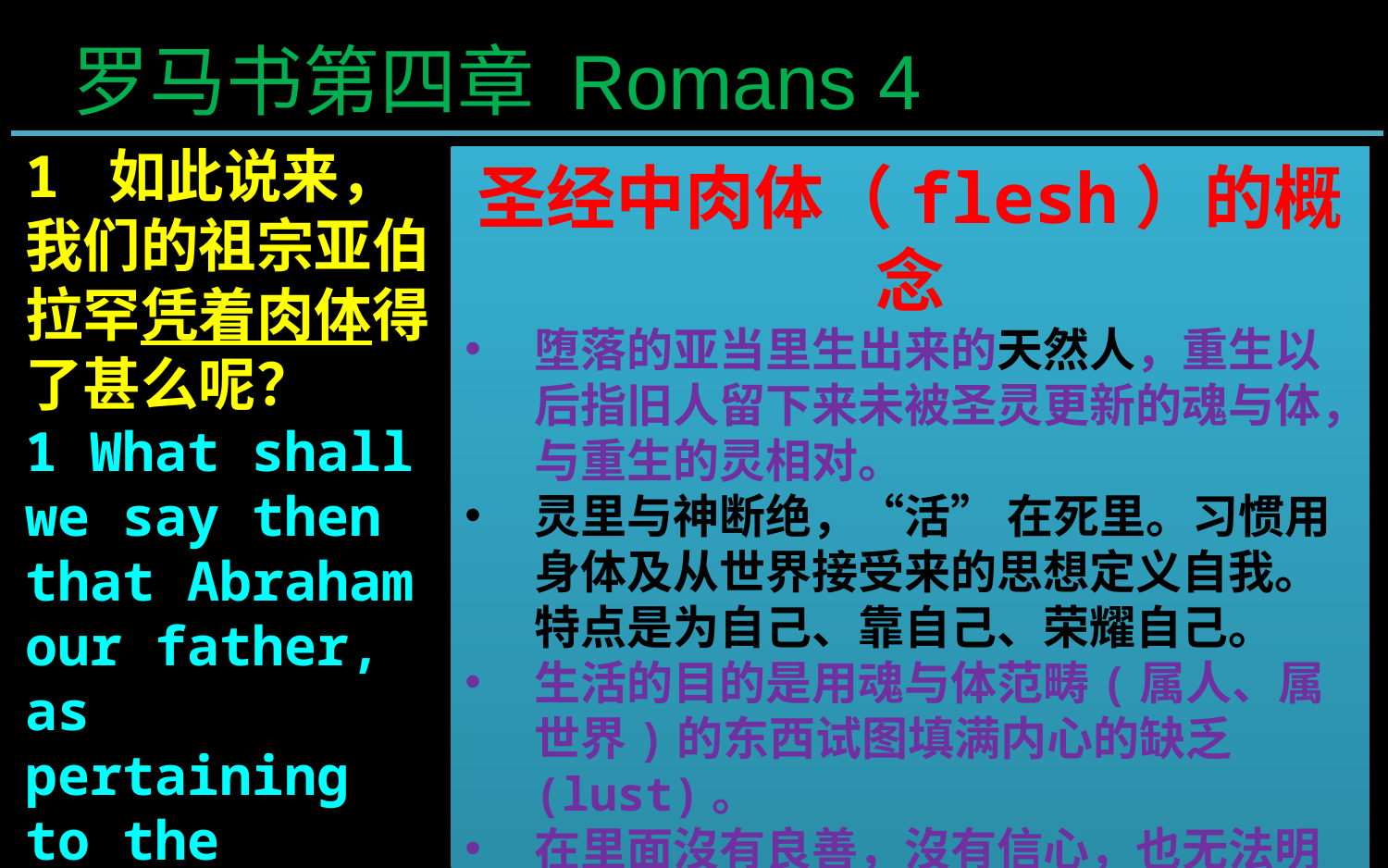

罗马书第四章 Romans 4
1 如此说来，我们的祖宗亚伯拉罕凭着肉体得了甚么呢？
1 What shall we say then that Abraham our father, as pertaining to the flesh, hath found?
圣经中肉体（flesh）的概念
堕落的亚当里生出来的天然人，重生以后指旧人留下来未被圣灵更新的魂与体，与重生的灵相对。
灵里与神断绝，“活” 在死里。习惯用身体及从世界接受来的思想定义自我。特点是为自己、靠自己、荣耀自己。
生活的目的是用魂与体范畴(属人、属世界)的东西试图填满内心的缺乏(lust)。
在里面沒有良善，沒有信心，也无法明白神圣灵的事，思想及行为都與神的原则相反。